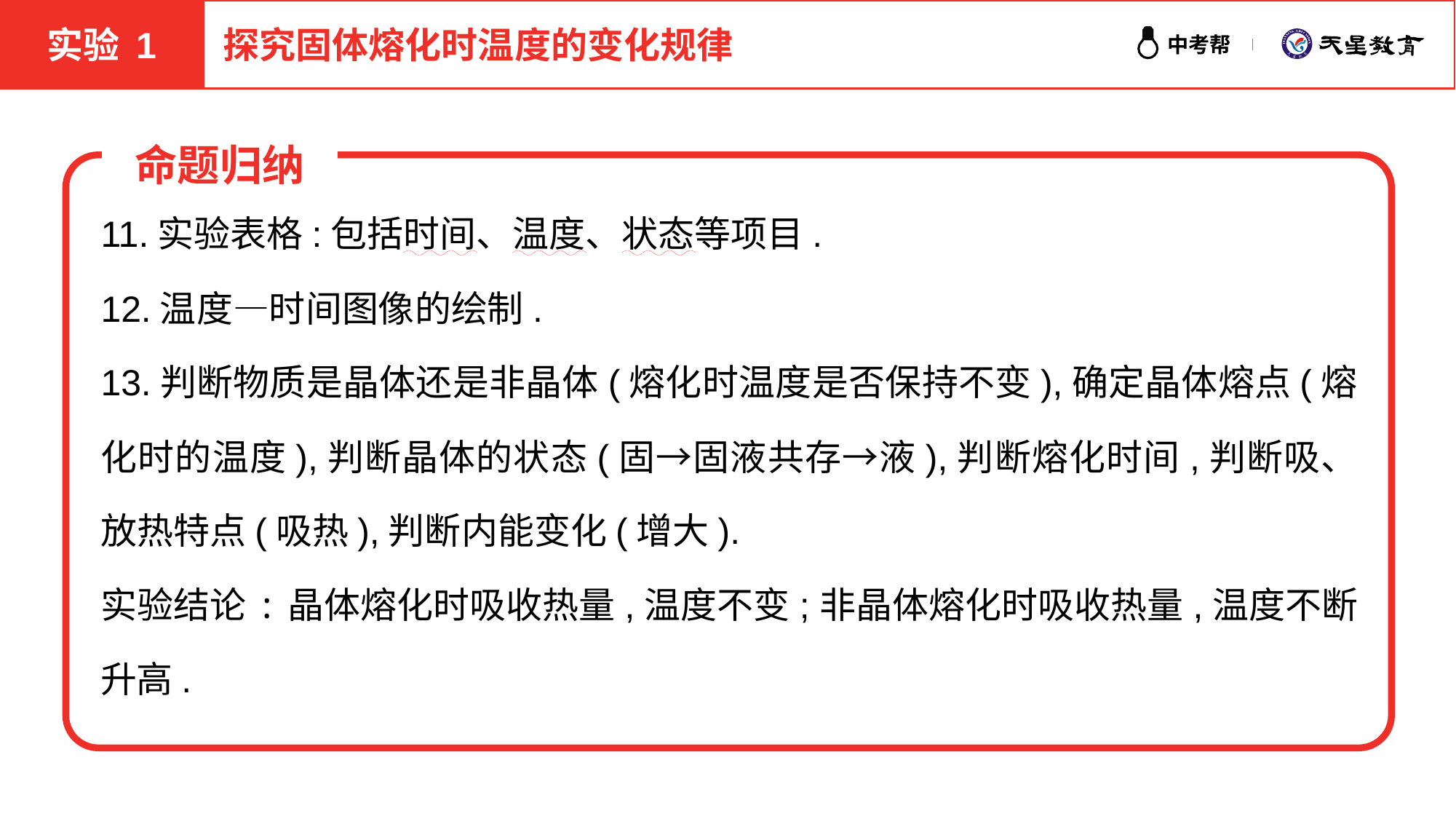

实验 1
探究固体熔化时温度的变化规律
命题归纳

11.实验表格:包括时间、温度、状态等项目.
12.温度—时间图像的绘制.
13.判断物质是晶体还是非晶体(熔化时温度是否保持不变),确定晶体熔点(熔化时的温度),判断晶体的状态(固→固液共存→液),判断熔化时间,判断吸、放热特点(吸热),判断内能变化(增大).
实验结论:晶体熔化时吸收热量,温度不变;非晶体熔化时吸收热量,温度不断升高.